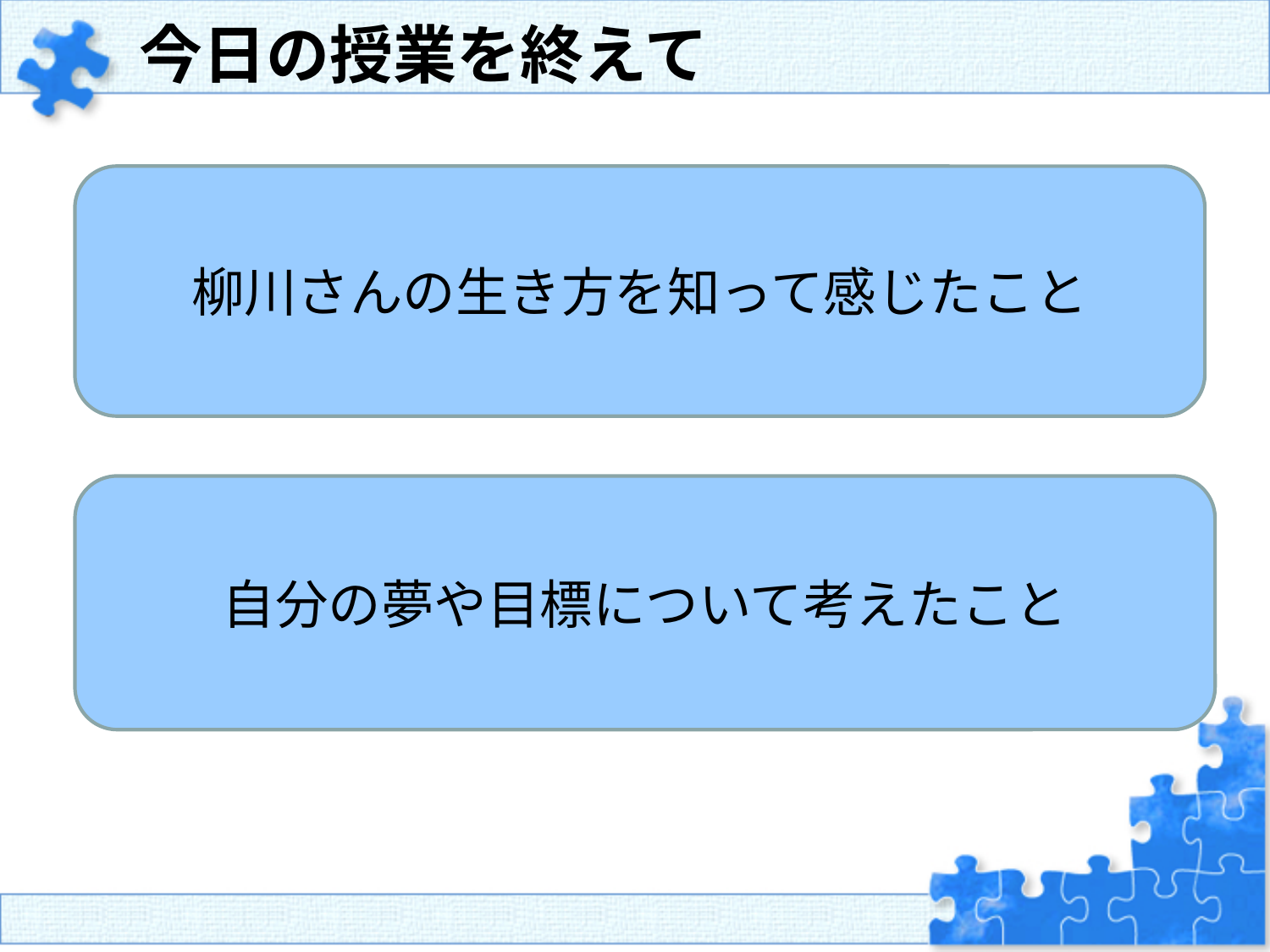

今日の授業を終えて
柳川さんの生き方を知って感じたこと
自分の夢や目標について考えたこと